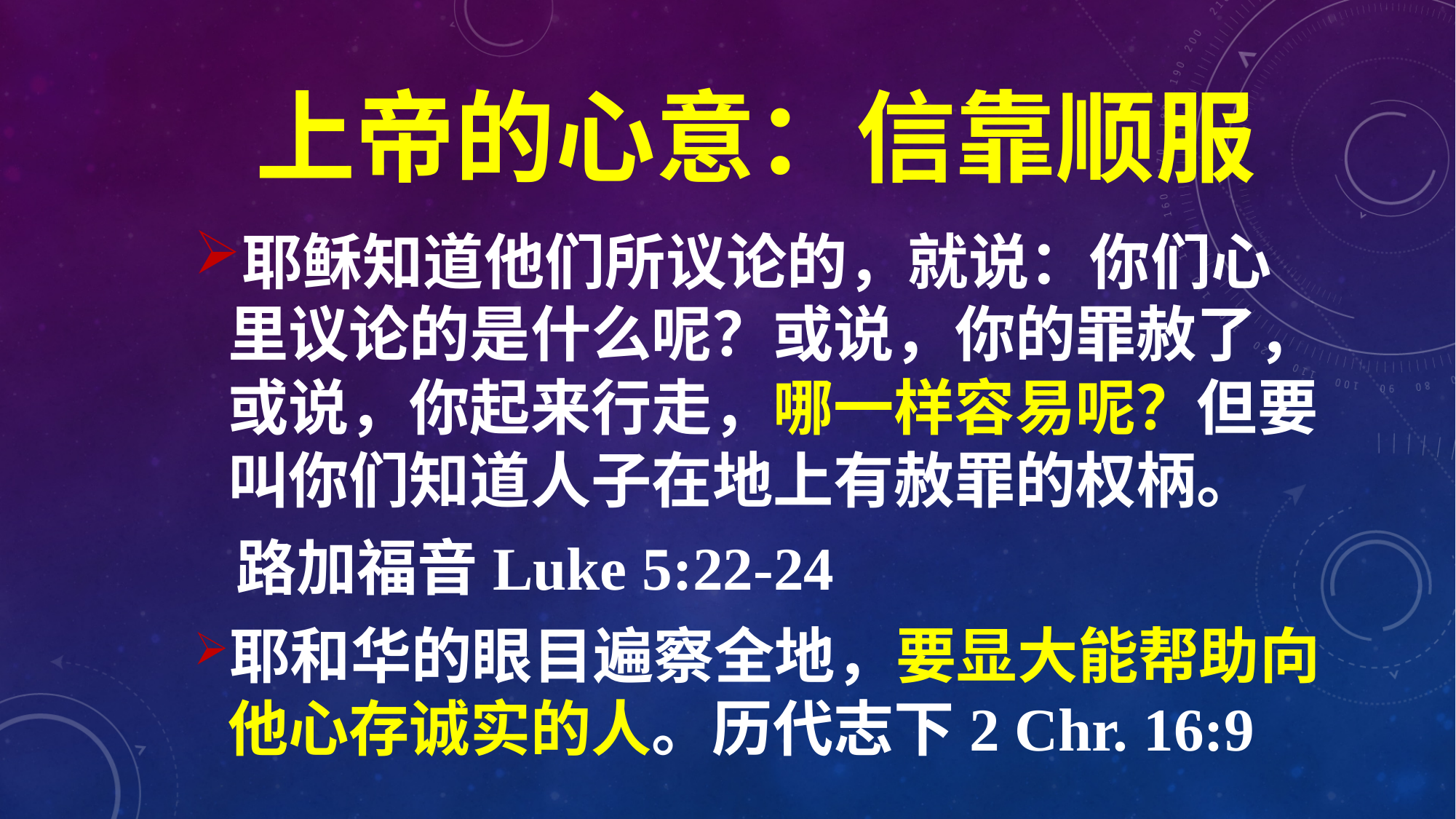

# 上帝的心意：信靠顺服
耶稣知道他们所议论的，就说：你们心里议论的是什么呢？或说，你的罪赦了，或说，你起来行走，哪一样容易呢？但要叫你们知道人子在地上有赦罪的权柄。
  路加福音Luke 5:22-24
耶和华的眼目遍察全地，要显大能帮助向他心存诚实的人。历代志下2 Chr. 16:9